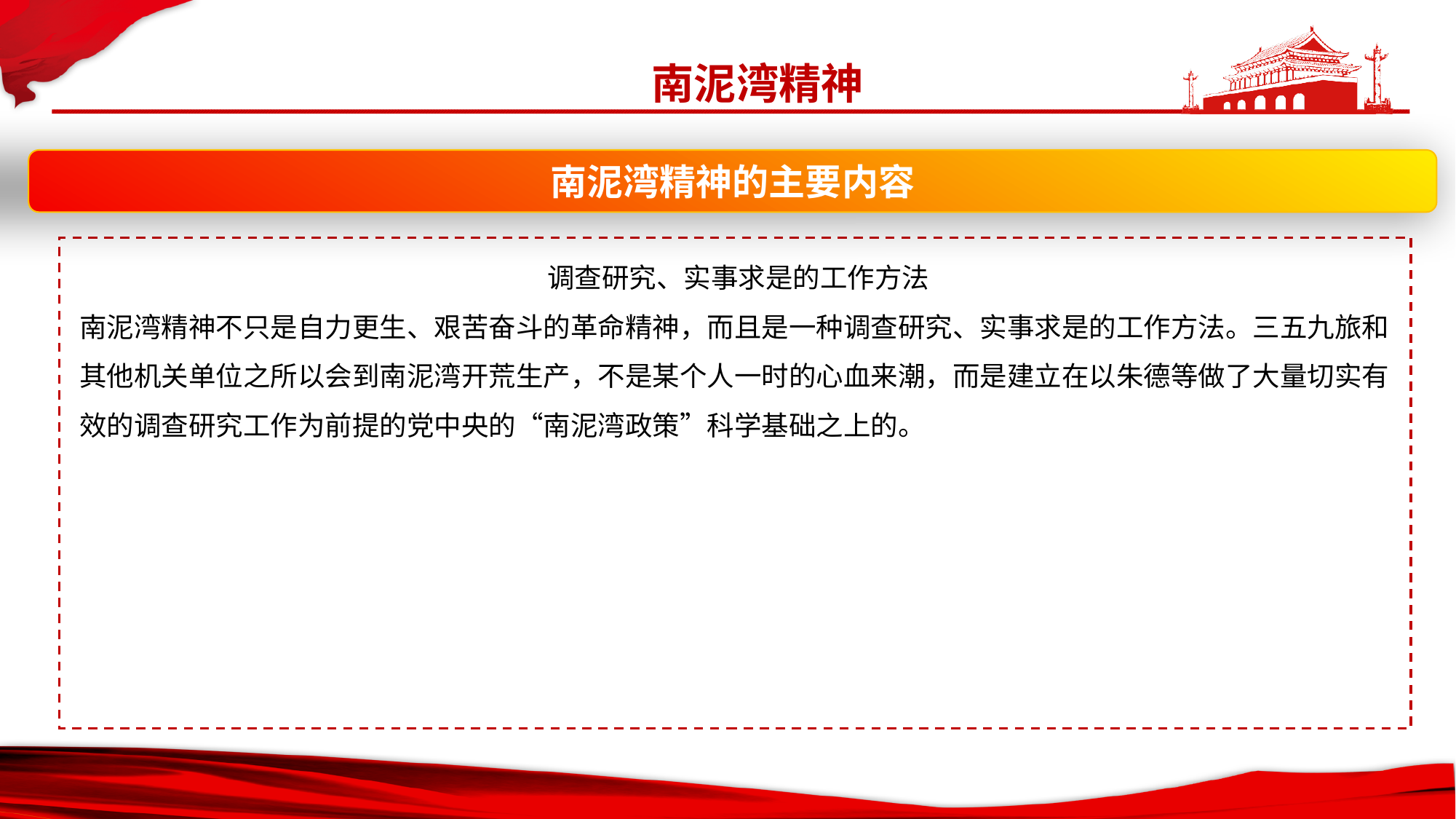

南泥湾精神
南泥湾精神的主要内容

调查研究、实事求是的工作方法
南泥湾精神不只是自力更生、艰苦奋斗的革命精神，而且是一种调查研究、实事求是的工作方法。三五九旅和其他机关单位之所以会到南泥湾开荒生产，不是某个人一时的心血来潮，而是建立在以朱德等做了大量切实有效的调查研究工作为前提的党中央的“南泥湾政策”科学基础之上的。